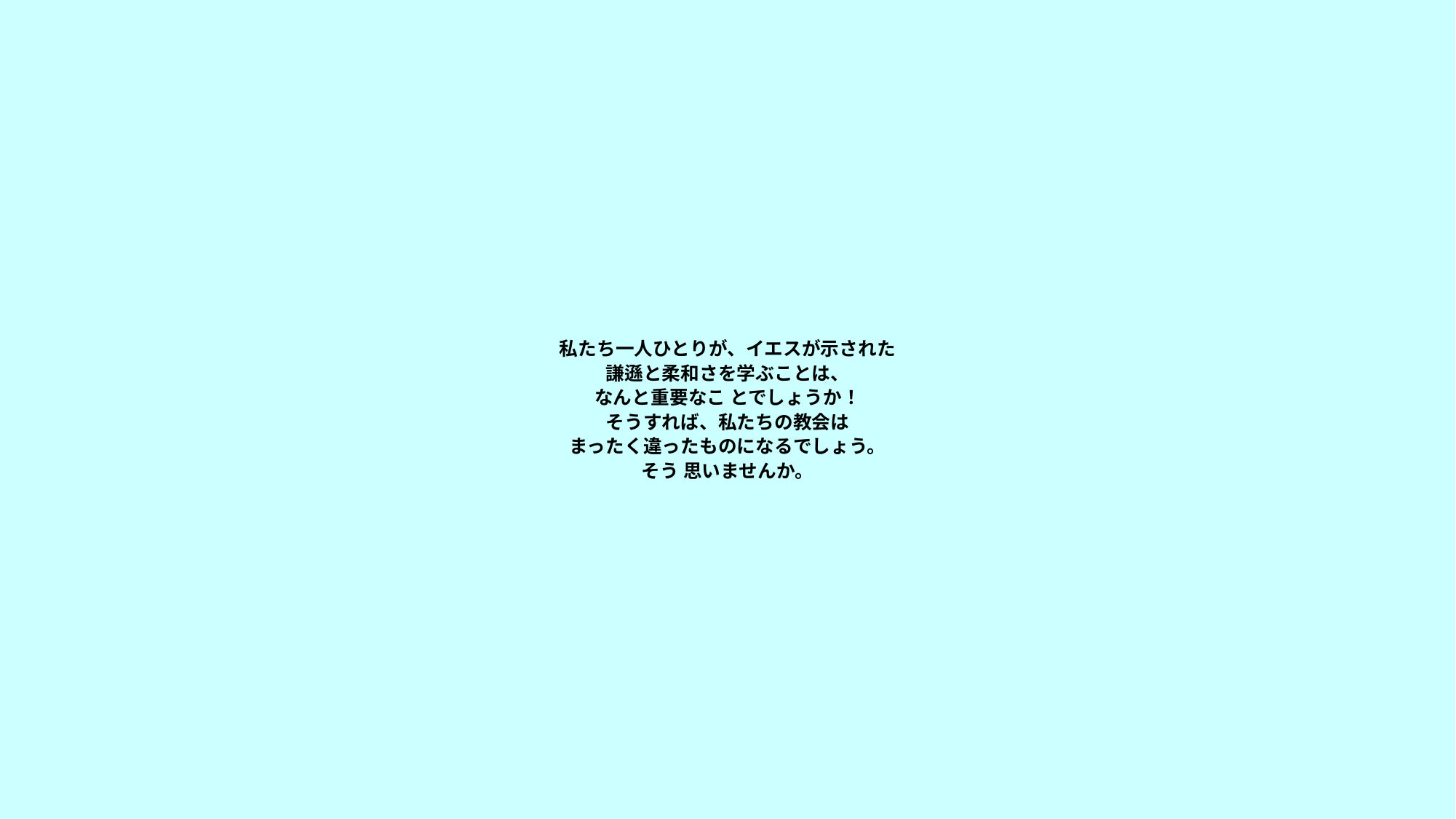

# 私たち一人ひとりが、イエスが示された 謙遜と柔和さを学ぶことは、 なんと重要なこ とでしょうか！ そうすれば、私たちの教会は まったく違ったものになるでしょう。 そう 思いませんか。